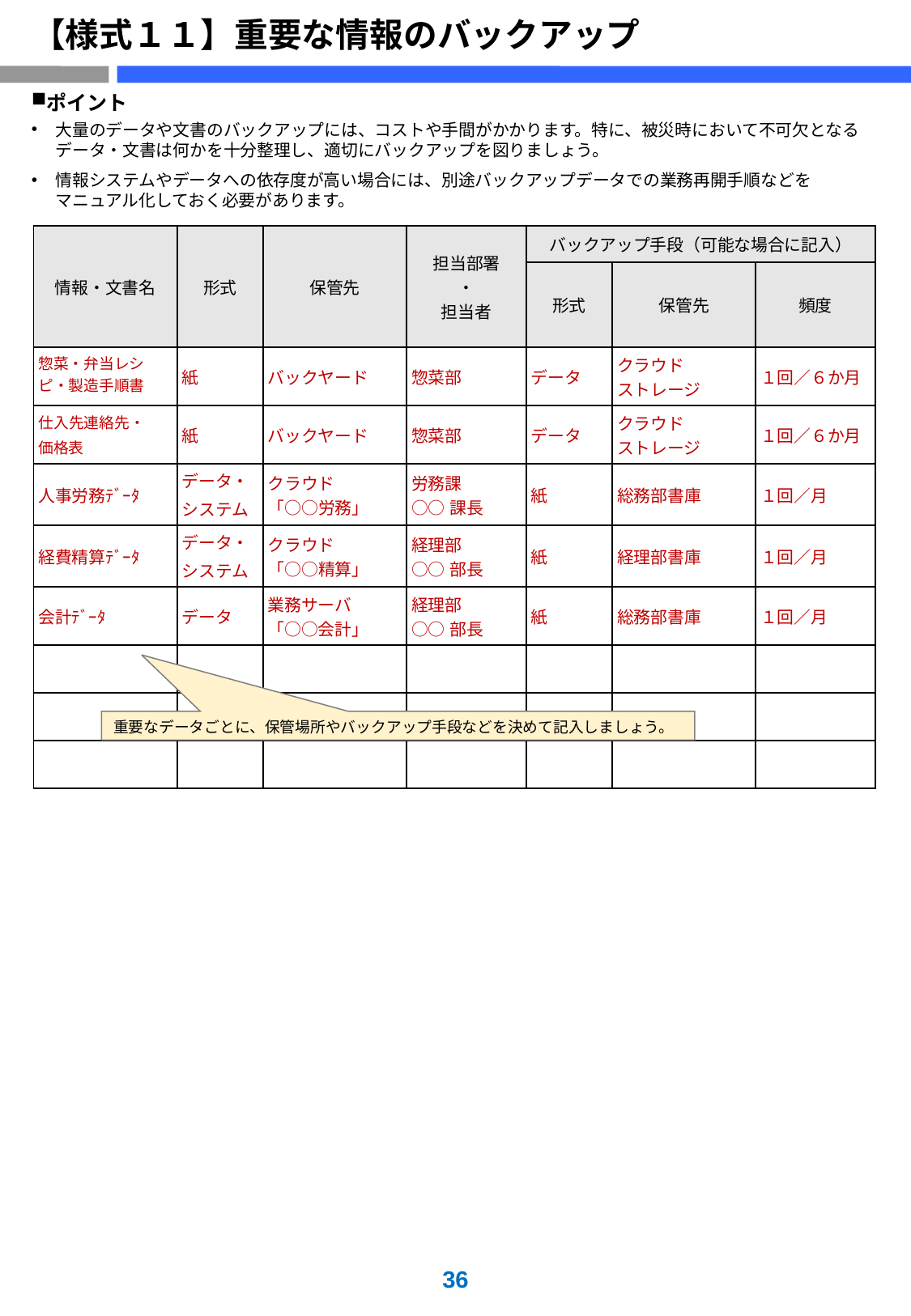

# 【様式１１】重要な情報のバックアップ
ポイント
大量のデータや文書のバックアップには、コストや手間がかかります。特に、被災時において不可欠となるデータ・文書は何かを十分整理し、適切にバックアップを図りましょう。
情報システムやデータへの依存度が高い場合には、別途バックアップデータでの業務再開手順などを
マニュアル化しておく必要があります。
| 情報・文書名 | 形式 | 保管先 | 担当部署 ・ 担当者 | バックアップ手段（可能な場合に記入） |  |  |
| --- | --- | --- | --- | --- | --- | --- |
|  |  |  |  | 形式 | 保管先 | 頻度 |
| 惣菜・弁当レシピ・製造手順書 | 紙 | バックヤード | 惣菜部 | データ | クラウド ストレージ | １回／６か月 |
| 仕入先連絡先・ 価格表 | 紙 | バックヤード | 惣菜部 | データ | クラウド ストレージ | １回／６か月 |
| 人事労務ﾃﾞｰﾀ | データ・ システム | クラウド 「○○労務」 | 労務課 ○○課長 | 紙 | 総務部書庫 | １回／月 |
| 経費精算ﾃﾞｰﾀ | データ・ システム | クラウド 「○○精算」 | 経理部 ○○部長 | 紙 | 経理部書庫 | １回／月 |
| 会計ﾃﾞｰﾀ | データ | 業務サーバ 「○○会計」 | 経理部 ○○部長 | 紙 | 総務部書庫 | １回／月 |
|  |  |  |  |  |  |  |
|  |  |  |  |  |  |  |
|  |  |  |  |  |  |  |
重要なデータごとに、保管場所やバックアップ手段などを決めて記入しましょう。
36